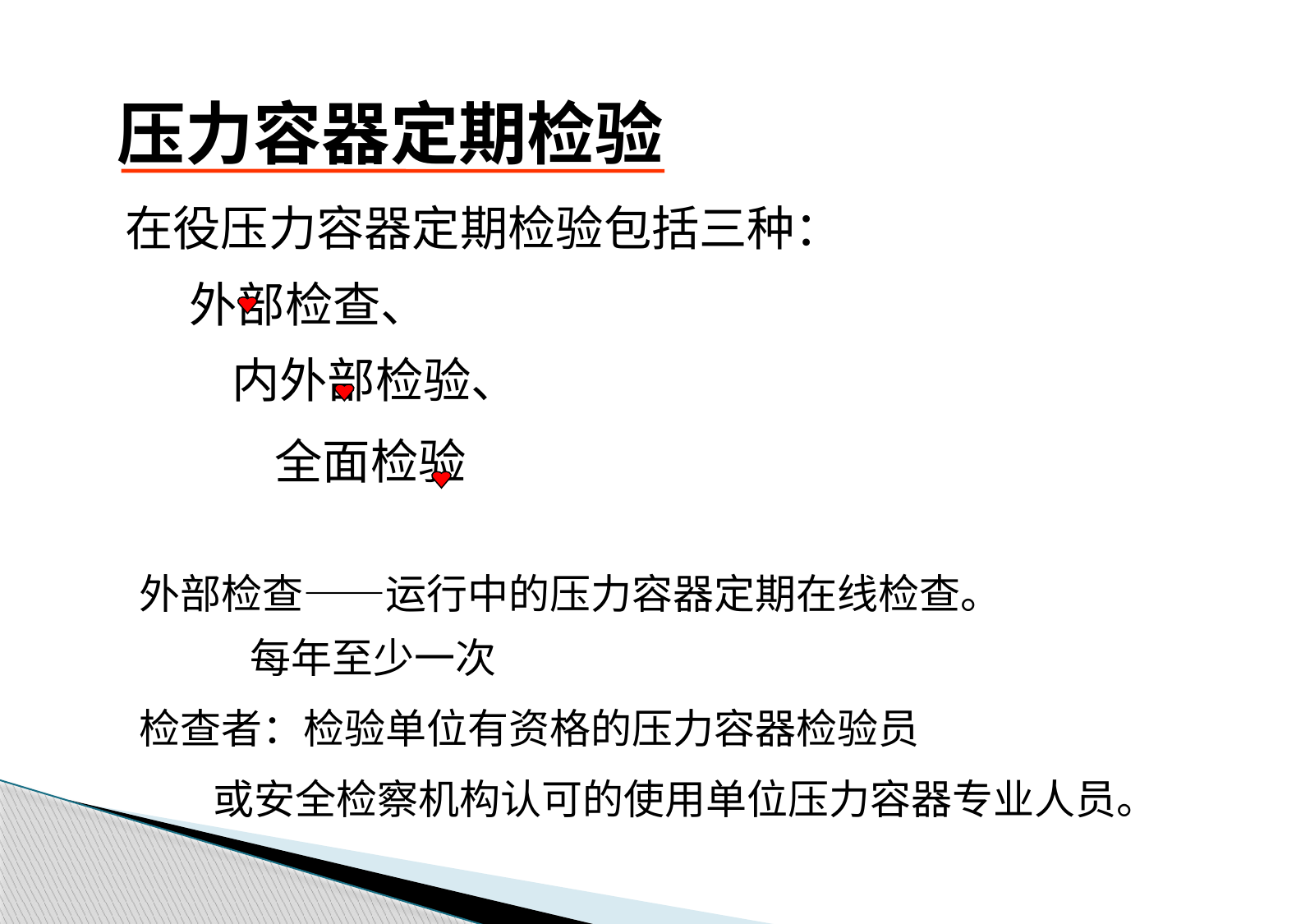

# 压力容器定期检验

  在役压力容器定期检验包括三种：
        外部检查、
            内外部检验、
                全面检验

    外部检查——运行中的压力容器定期在线检查。
                每年至少一次
    检查者：检验单位有资格的压力容器检验员
            或安全检察机构认可的使用单位压力容器专业人员。